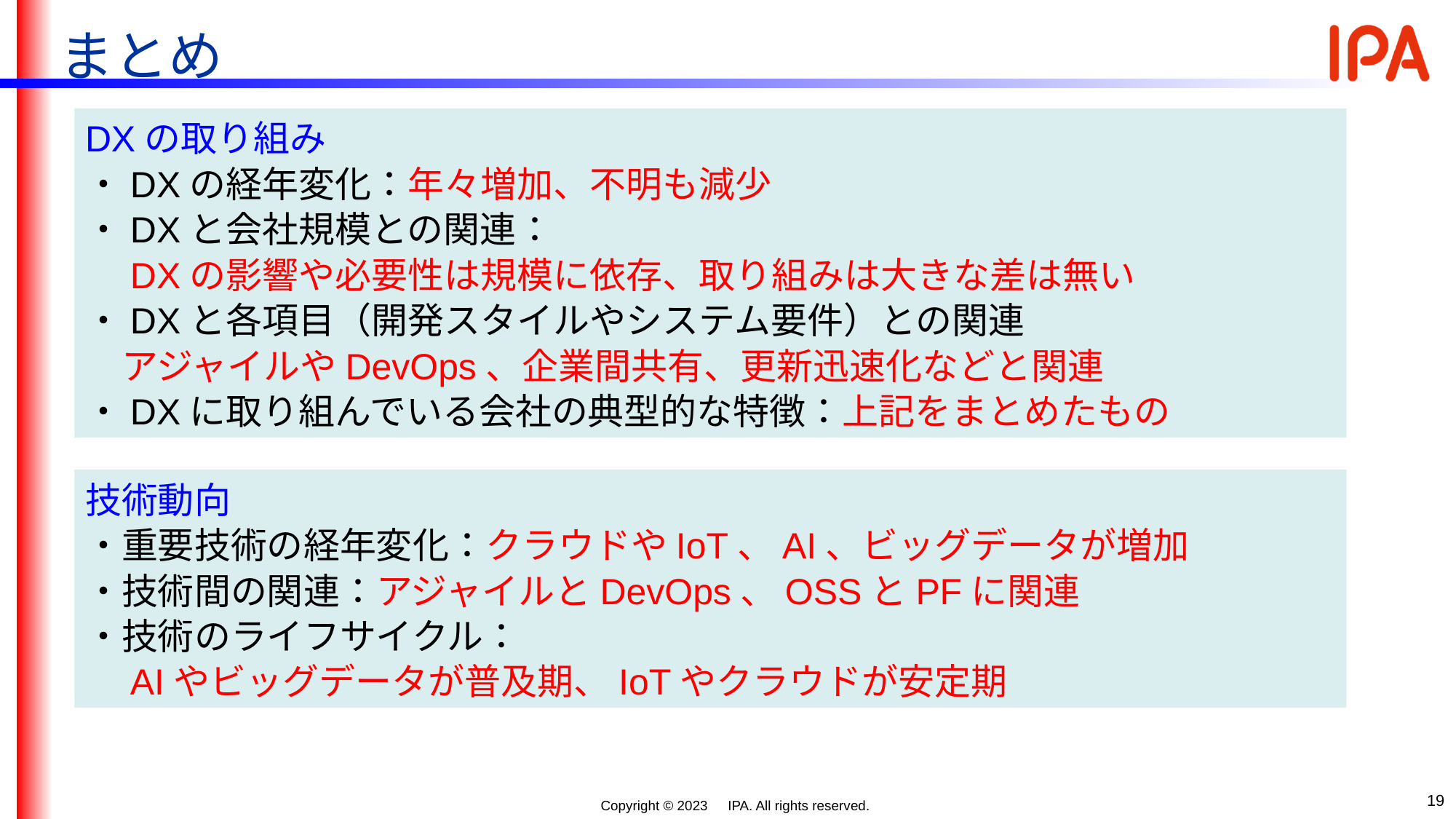

まとめ
DXの取り組み
・DXの経年変化：年々増加、不明も減少
・DXと会社規模との関連：
　DXの影響や必要性は規模に依存、取り組みは大きな差は無い
・DXと各項目（開発スタイルやシステム要件）との関連
　アジャイルやDevOps、企業間共有、更新迅速化などと関連
・DXに取り組んでいる会社の典型的な特徴：上記をまとめたもの
技術動向
・重要技術の経年変化：クラウドやIoT、AI、ビッグデータが増加
・技術間の関連：アジャイルとDevOps、OSSとPFに関連
・技術のライフサイクル：
　AIやビッグデータが普及期、IoTやクラウドが安定期
19